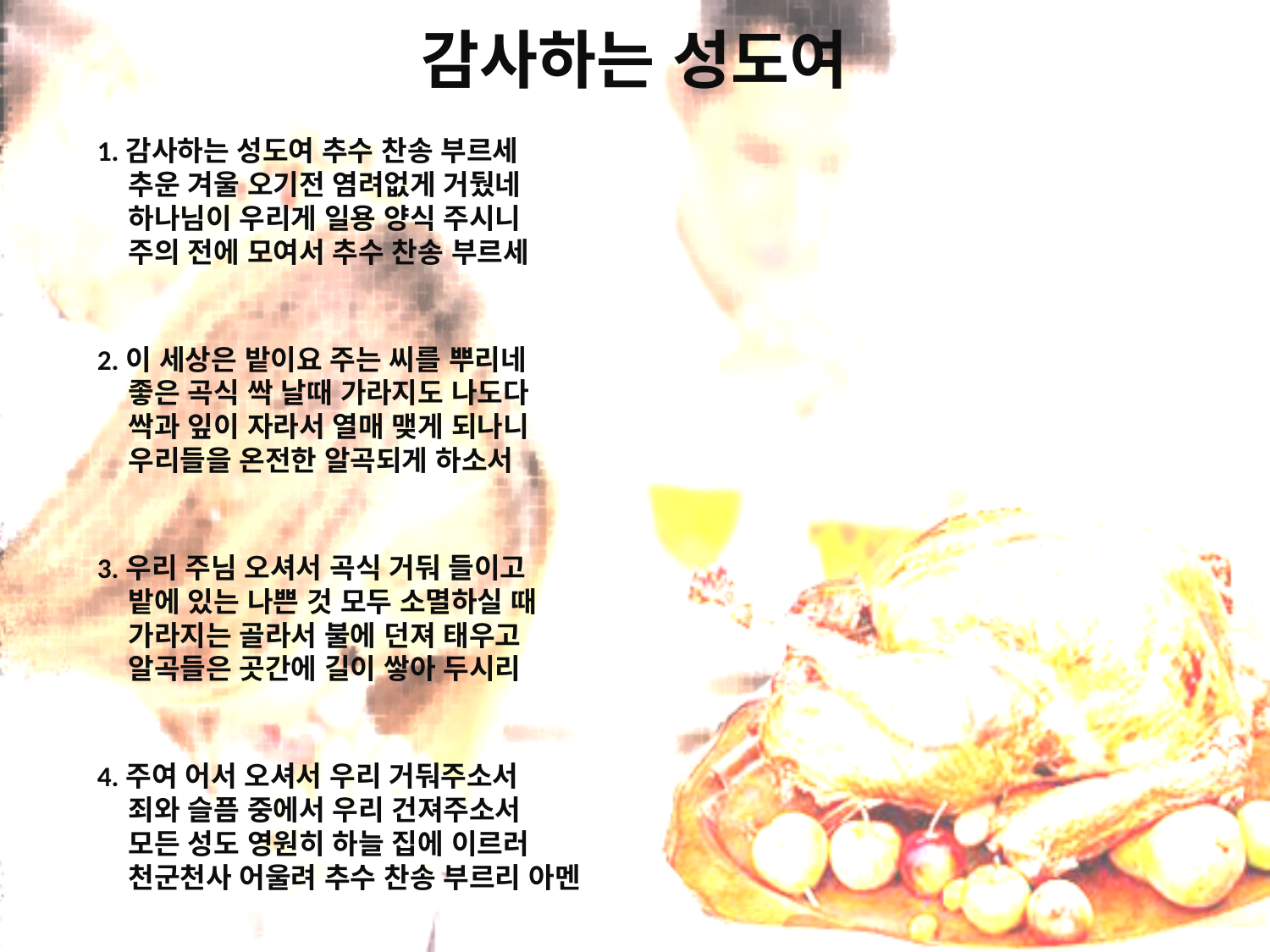

# 감사하는 성도여
1.감사하는 성도여 추수 찬송 부르세
    추운 겨울 오기전 염려없게 거뒀네
    하나님이 우리게 일용 양식 주시니
    주의 전에 모여서 추수 찬송 부르세
2.이 세상은 밭이요 주는 씨를 뿌리네
    좋은 곡식 싹 날때 가라지도 나도다
    싹과 잎이 자라서 열매 맺게 되나니
    우리들을 온전한 알곡되게 하소서
3.우리 주님 오셔서 곡식 거둬 들이고
    밭에 있는 나쁜 것 모두 소멸하실 때
    가라지는 골라서 불에 던져 태우고
    알곡들은 곳간에 길이 쌓아 두시리
4.주여 어서 오셔서 우리 거둬주소서
    죄와 슬픔 중에서 우리 건져주소서
    모든 성도 영원히 하늘 집에 이르러
    천군천사 어울려 추수 찬송 부르리 아멘